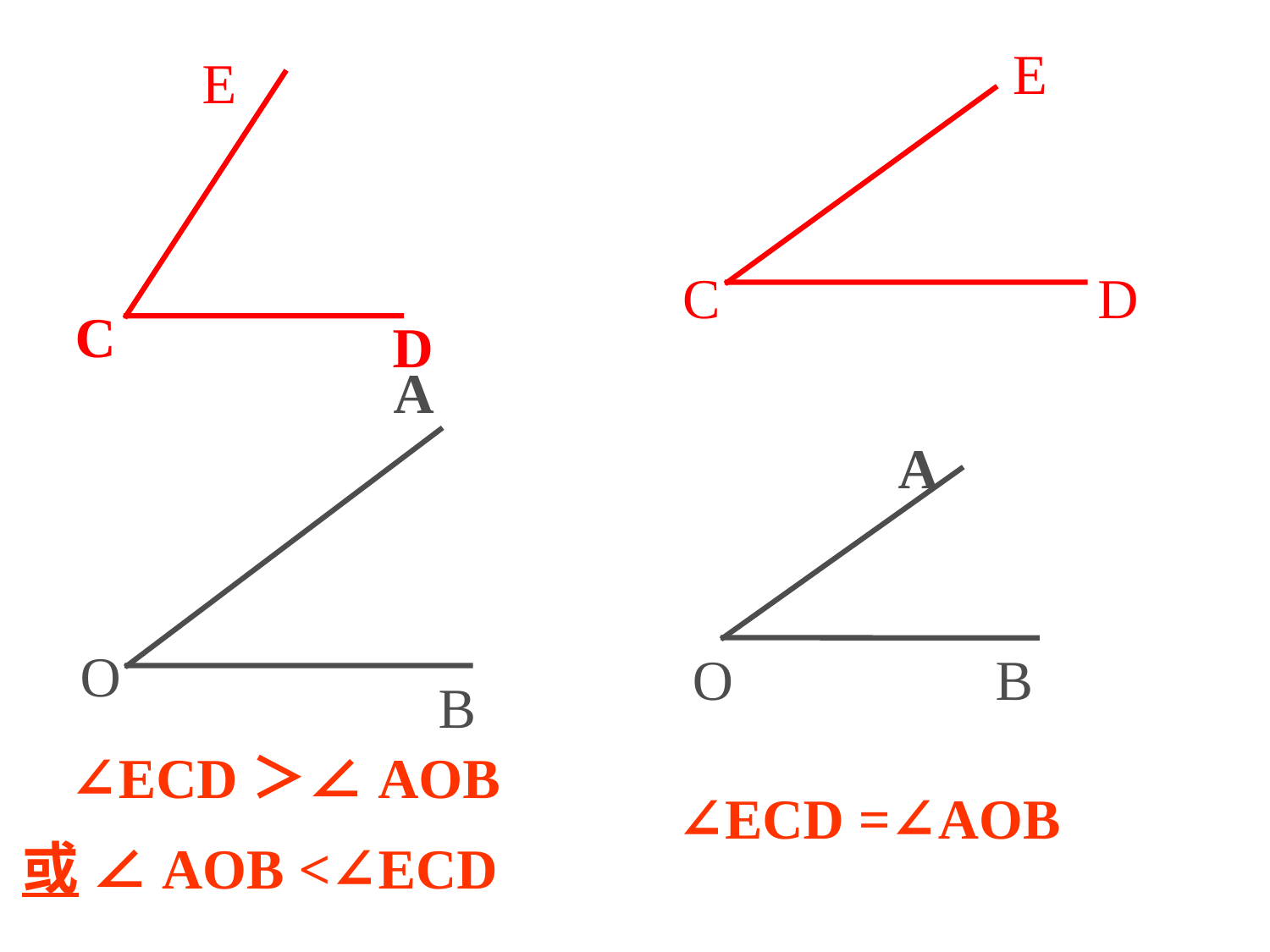

E
C
D

E

C
D

A

O

B
A

O

B
  ∠ECD＞∠AOB
∠ECD =∠AOB
或 ∠AOB <∠ECD